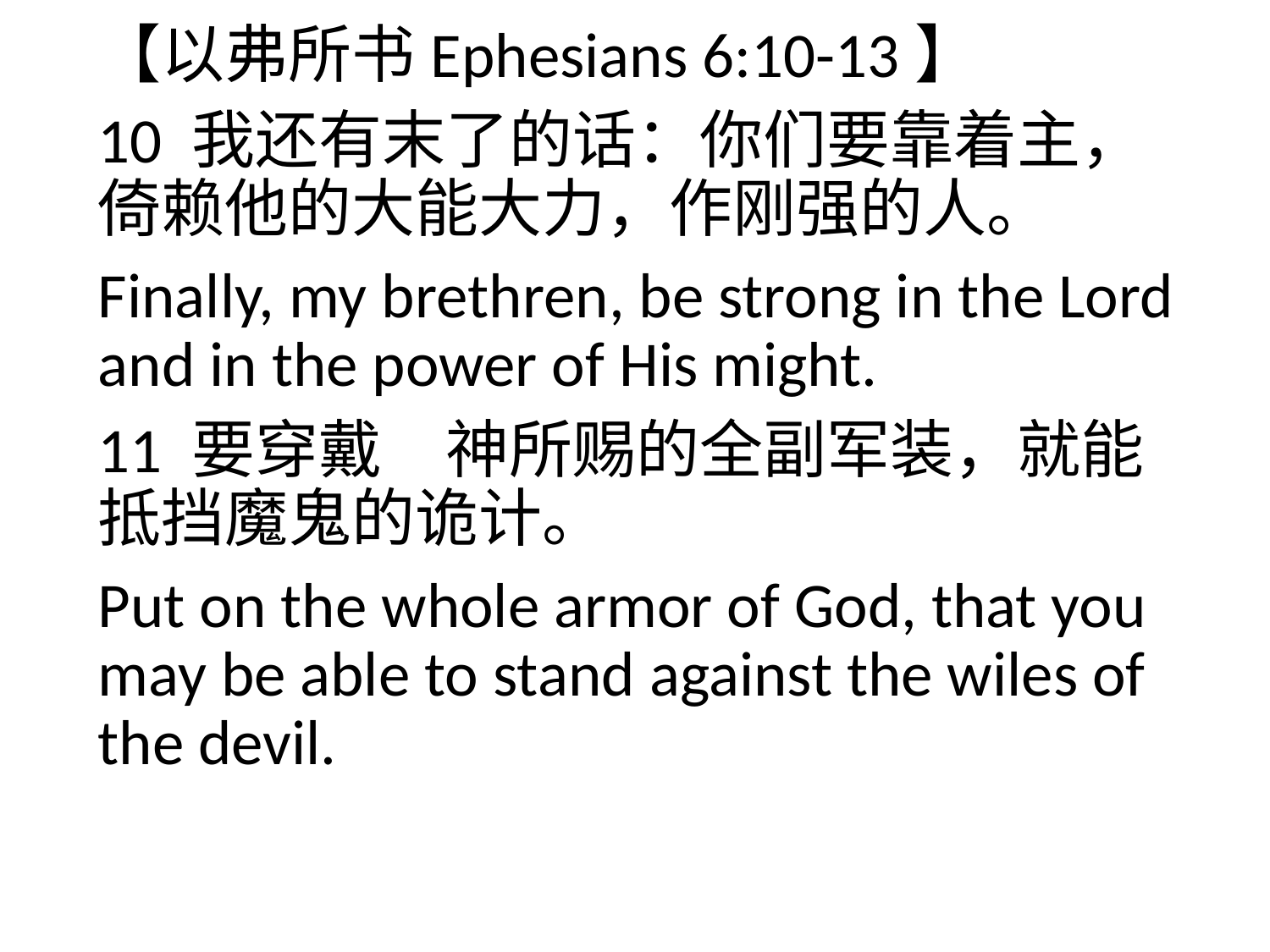

【以弗所书Ephesians 6:10-13】
10 我还有末了的话：你们要靠着主，倚赖他的大能大力，作刚强的人。
Finally, my brethren, be strong in the Lord and in the power of His might.
11 要穿戴　神所赐的全副军装，就能抵挡魔鬼的诡计。
Put on the whole armor of God, that you may be able to stand against the wiles of the devil.